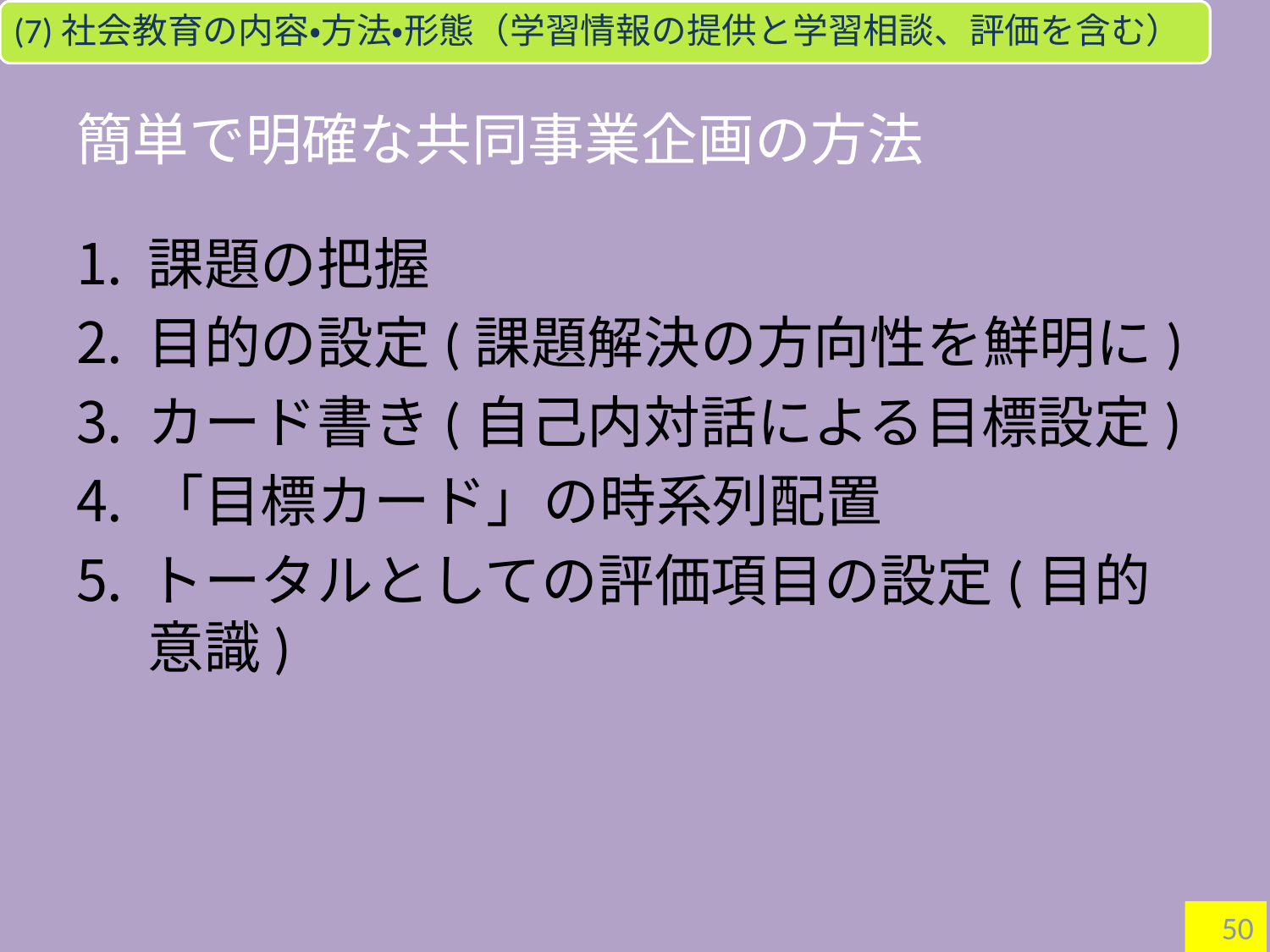

(7)社会教育の内容・方法・形態（学習情報の提供と学習相談、評価を含む）
# 簡単で明確な共同事業企画の方法
課題の把握
目的の設定(課題解決の方向性を鮮明に)
カード書き(自己内対話による目標設定)
「目標カード」の時系列配置
トータルとしての評価項目の設定(目的意識)

50